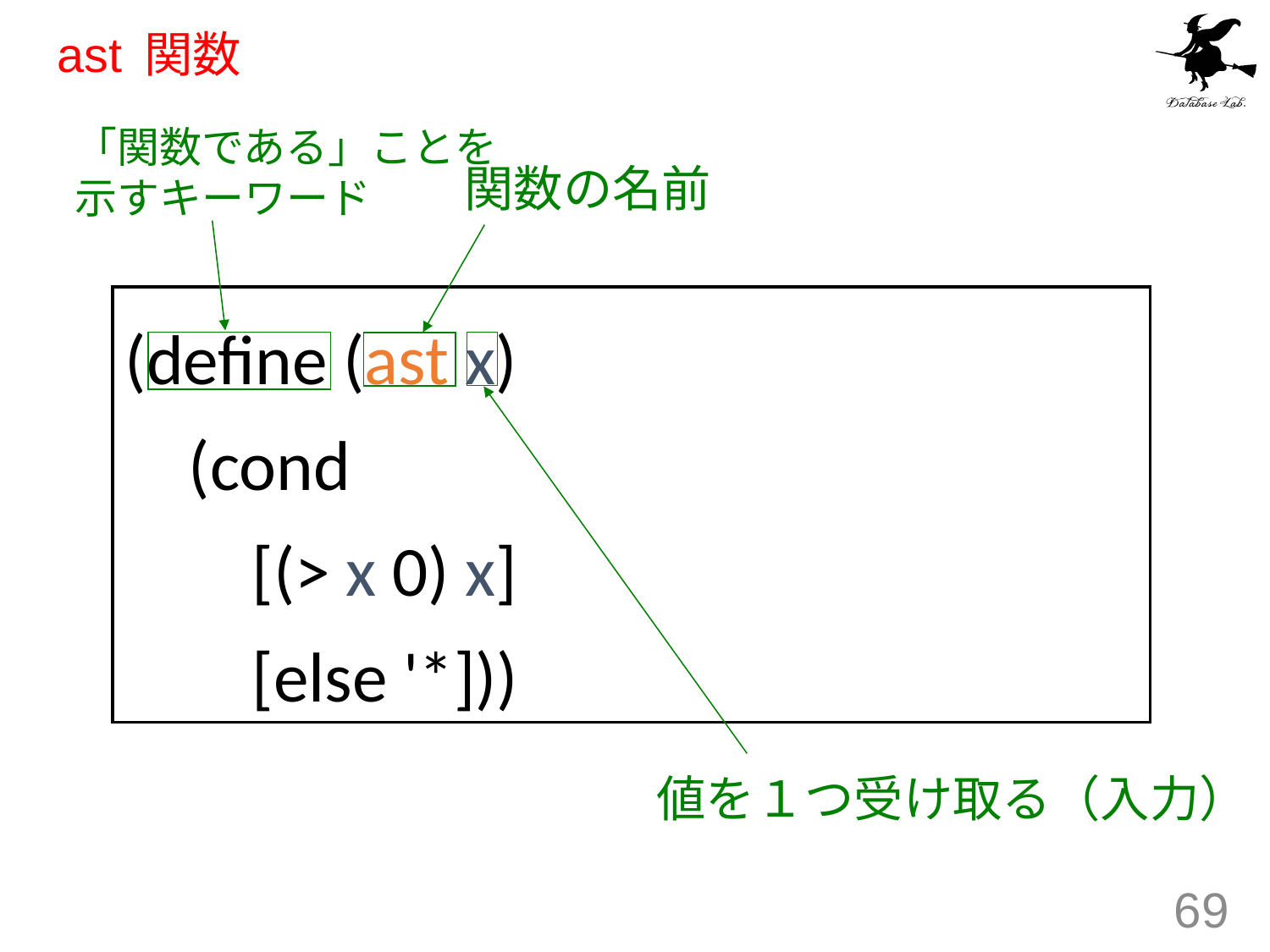

# ast 関数
「関数である」ことを
示すキーワード
関数の名前

(define (ast x)
    (cond
        [(> x 0) x]
        [else '*]))

値を１つ受け取る（入力）
69